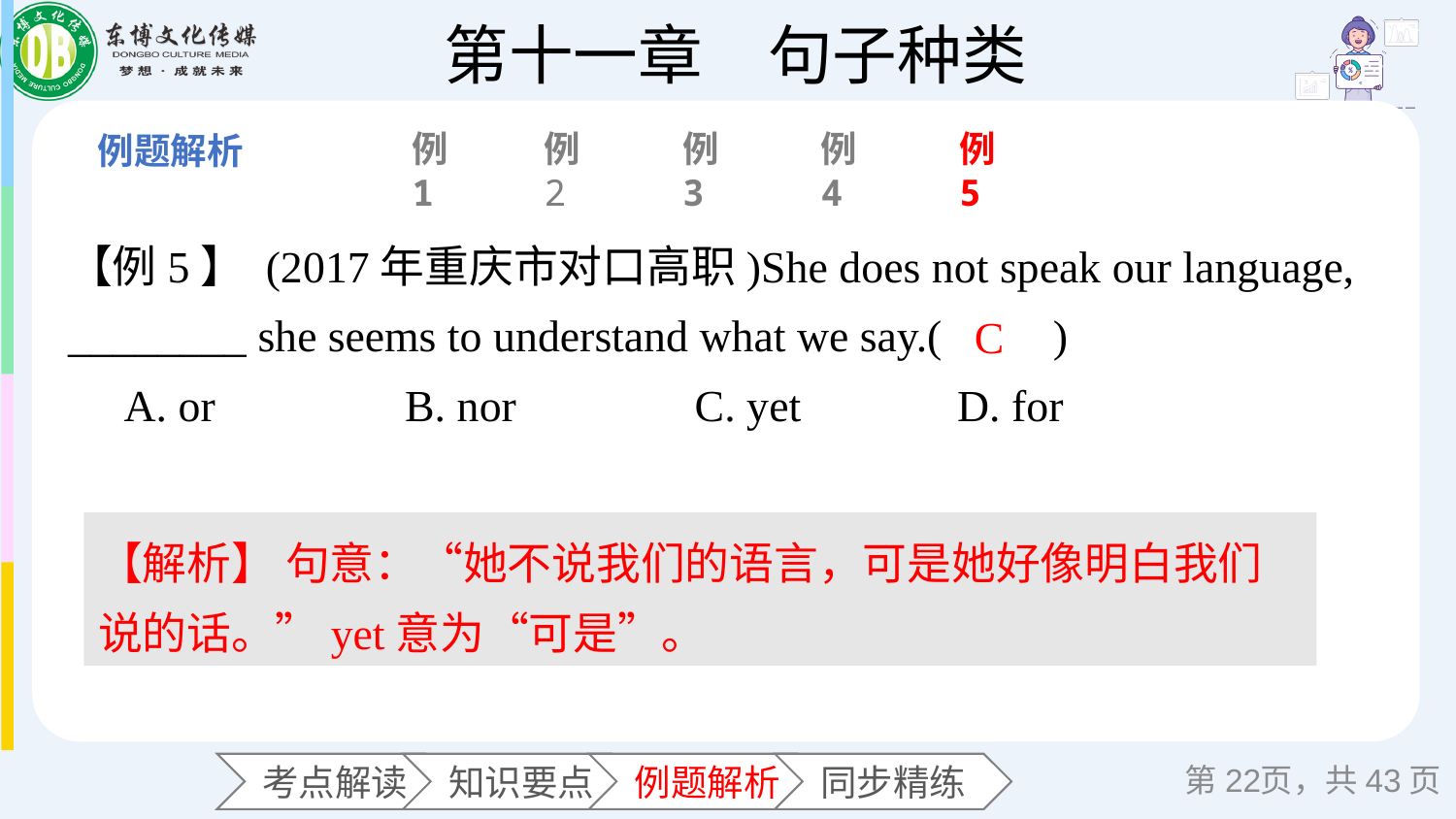

例1
例2
例3
例4
例5
【例5】 (2017年重庆市对口高职)She does not speak our language, ________ she seems to understand what we say.(　　)
     A. or                 B. nor                C. yet              D. for
C
【解析】 句意：“她不说我们的语言，可是她好像明白我们说的话。”yet意为“可是”。
第22页，共43页